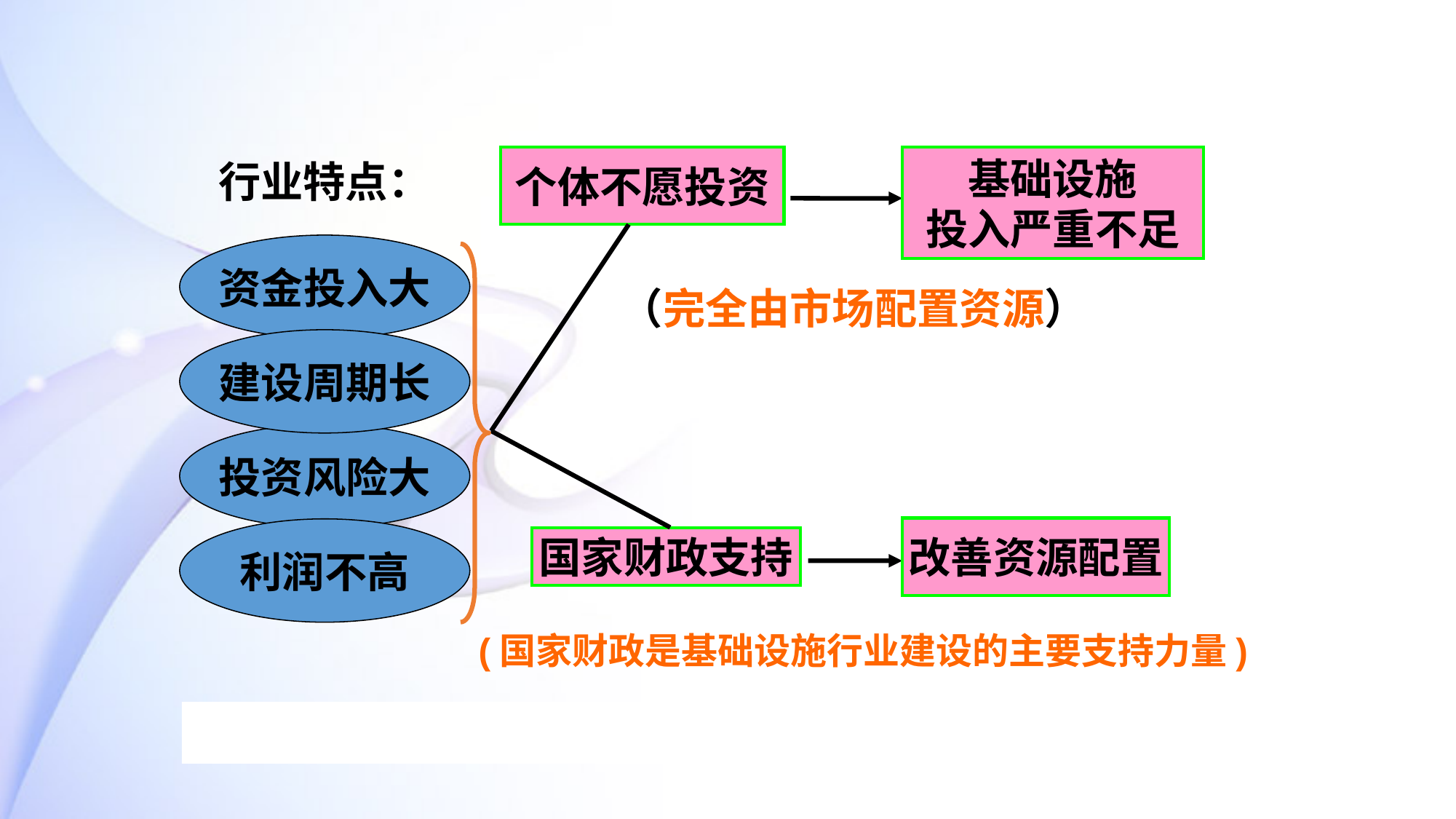

个体不愿投资

基础设施
投入严重不足

行业特点：
资金投入大

建设周期长
投资风险大
利润不高
（完全由市场配置资源）

国家财政支持
改善资源配置

(国家财政是基础设施行业建设的主要支持力量)